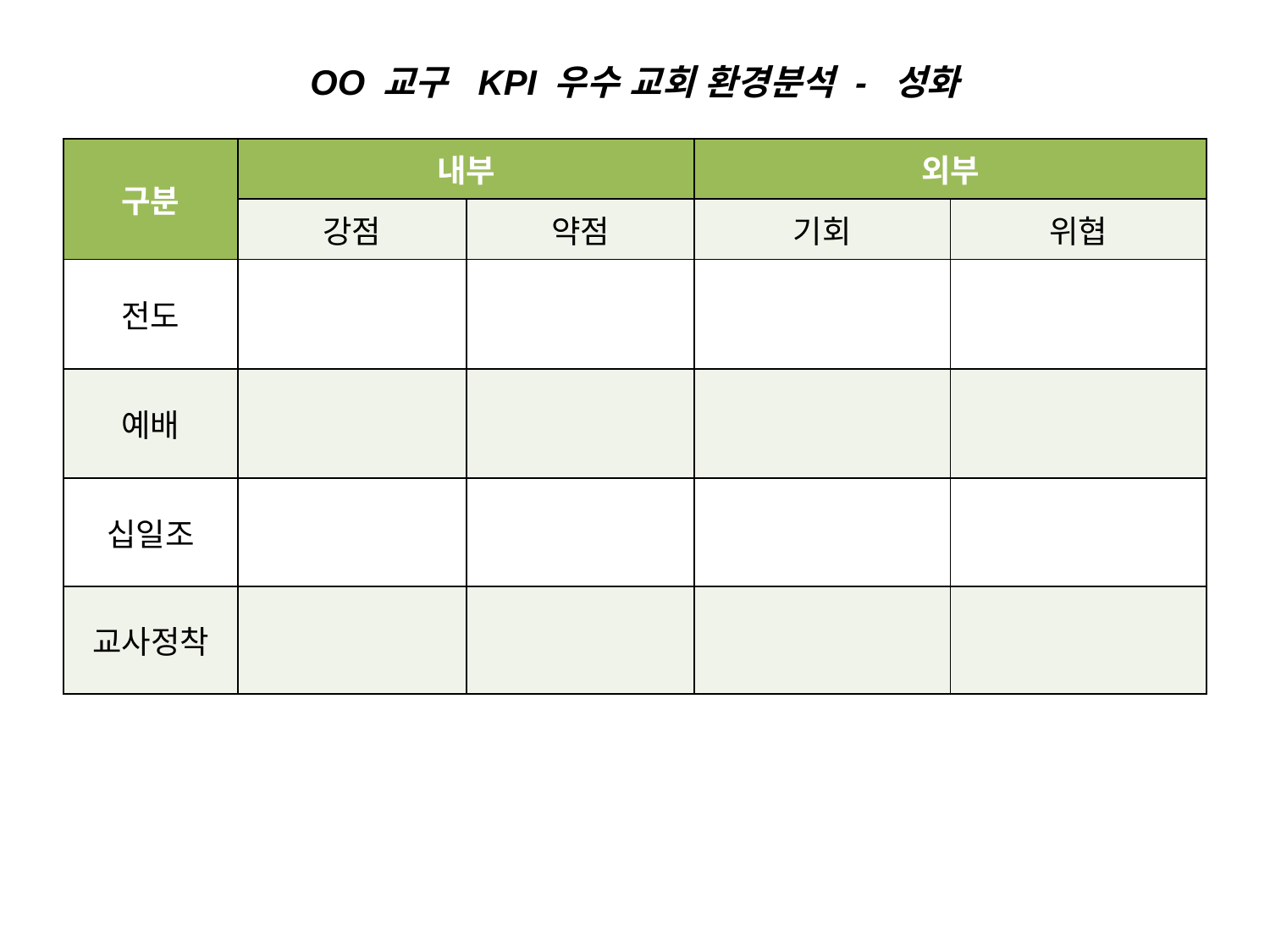

# OO 교구  KPI 우수 교회 환경분석 -  성화
| 구분 | 내부 |  | 외부 |  |
| --- | --- | --- | --- | --- |
|  | 강점 | 약점 | 기회 | 위협 |
| 전도 |  |  |  |  |
| 예배 |  |  |  |  |
| 십일조 |  |  |  |  |
| 교사정착 |  |  |  |  |